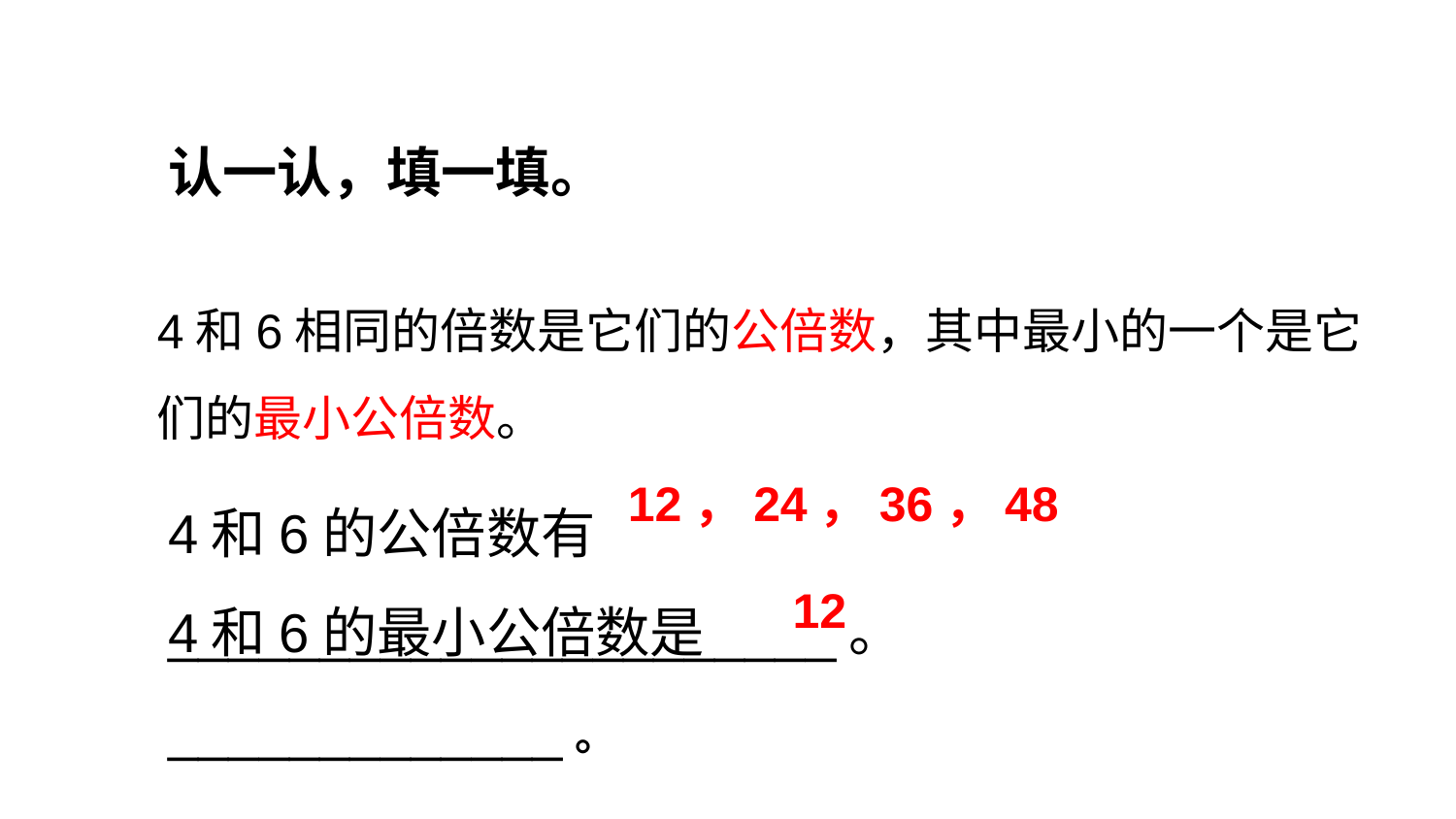

认一认，填一填。
4和6相同的倍数是它们的公倍数，其中最小的一个是它们的最小公倍数。
4和6的公倍数有______________________。
12，24，36，48
4和6的最小公倍数是_____________。
12